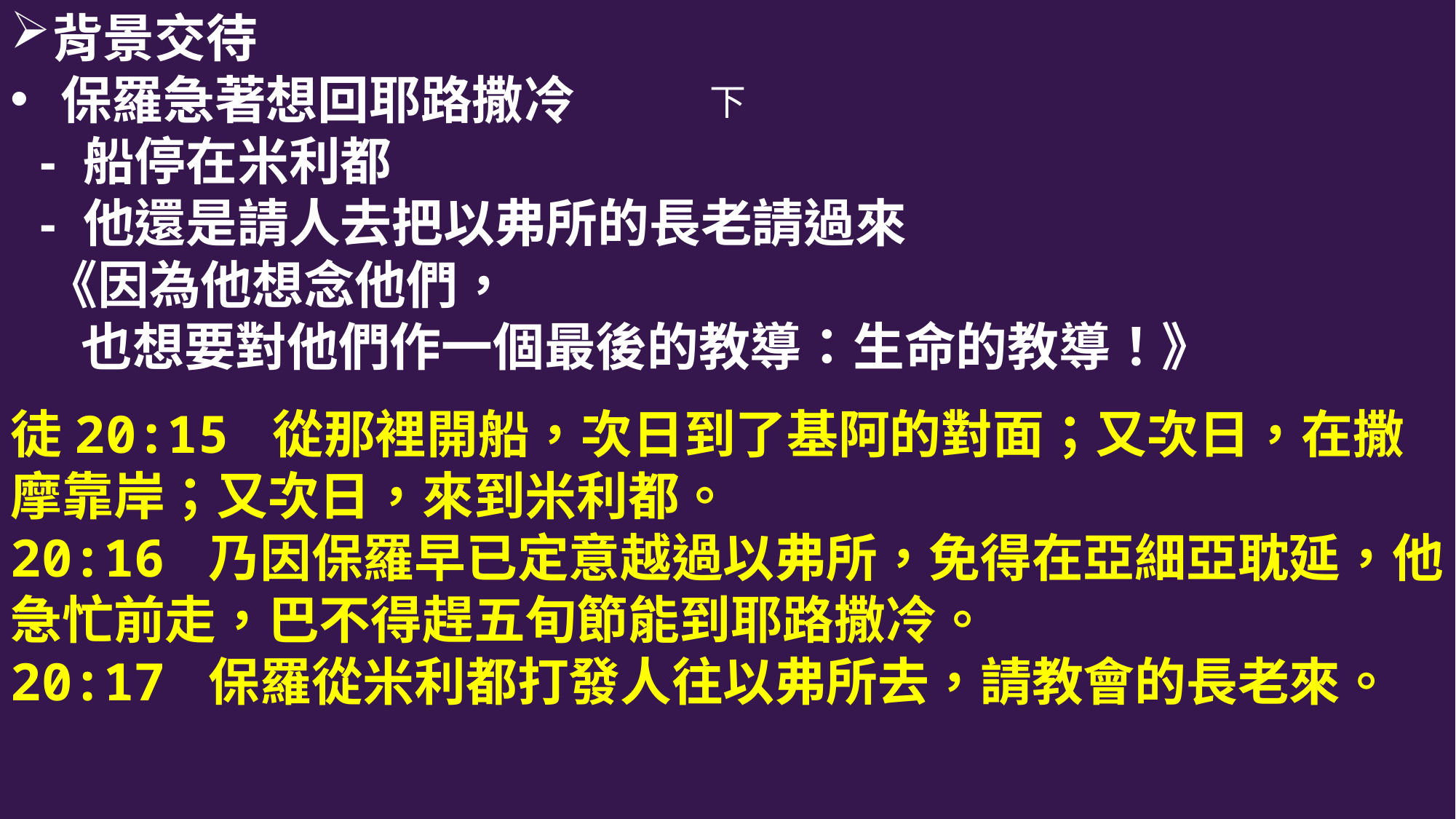

背景交待
 保羅急著想回耶路撒冷
  - 船停在米利都
  - 他還是請人去把以弗所的長老請過來
  《因為他想念他們，
     也想要對他們作一個最後的教導：生命的教導！》

徒20:15 從那裡開船，次日到了基阿的對面；又次日，在撒摩靠岸；又次日，來到米利都。
20:16 乃因保羅早已定意越過以弗所，免得在亞細亞耽延，他急忙前走，巴不得趕五旬節能到耶路撒冷。
20:17 保羅從米利都打發人往以弗所去，請教會的長老來。

# 下